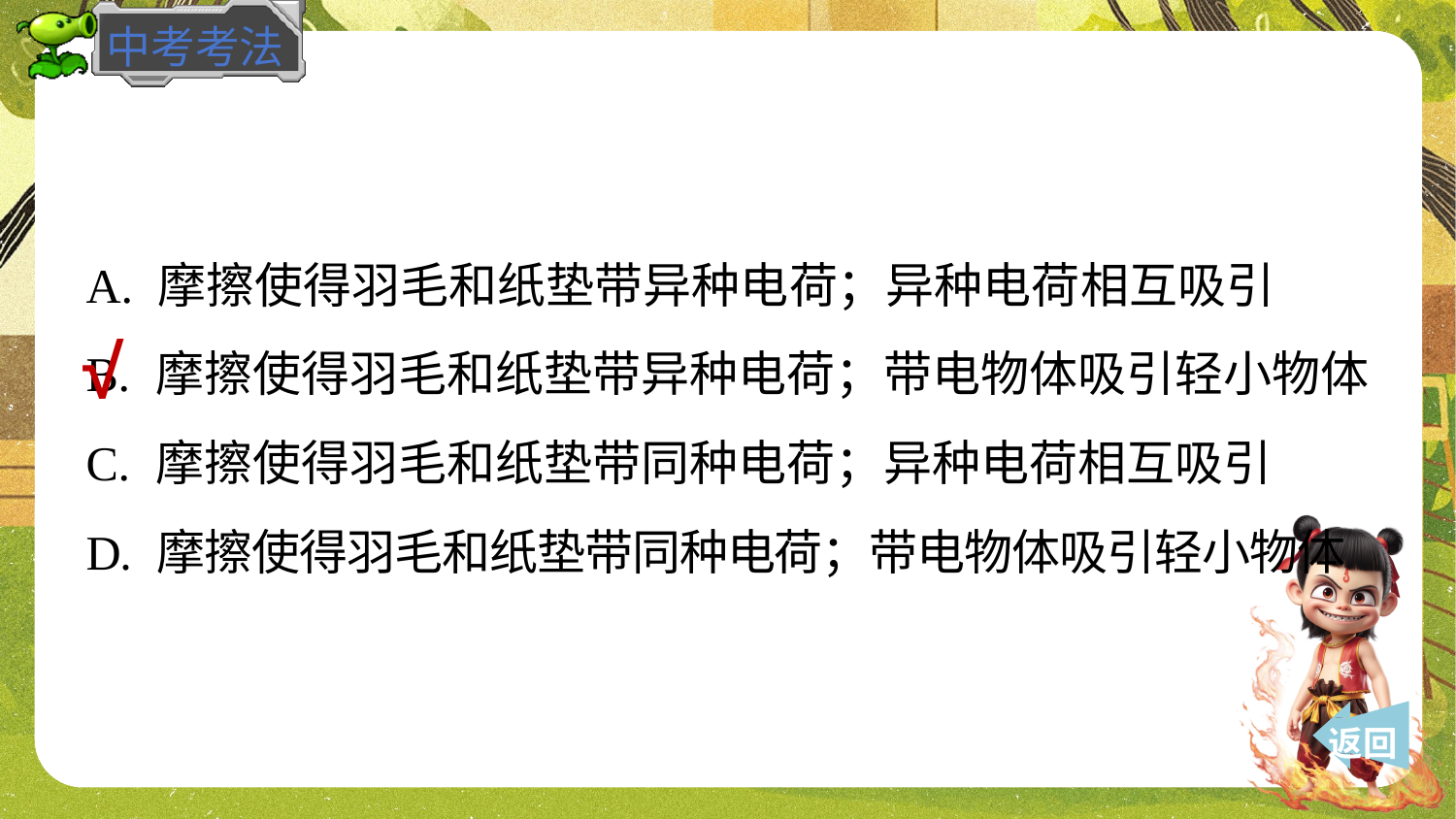

A. 摩擦使得羽毛和纸垫带异种电荷；异种电荷相互吸引
B. 摩擦使得羽毛和纸垫带异种电荷；带电物体吸引轻小物体
C. 摩擦使得羽毛和纸垫带同种电荷；异种电荷相互吸引
D. 摩擦使得羽毛和纸垫带同种电荷；带电物体吸引轻小物体
√
 返回